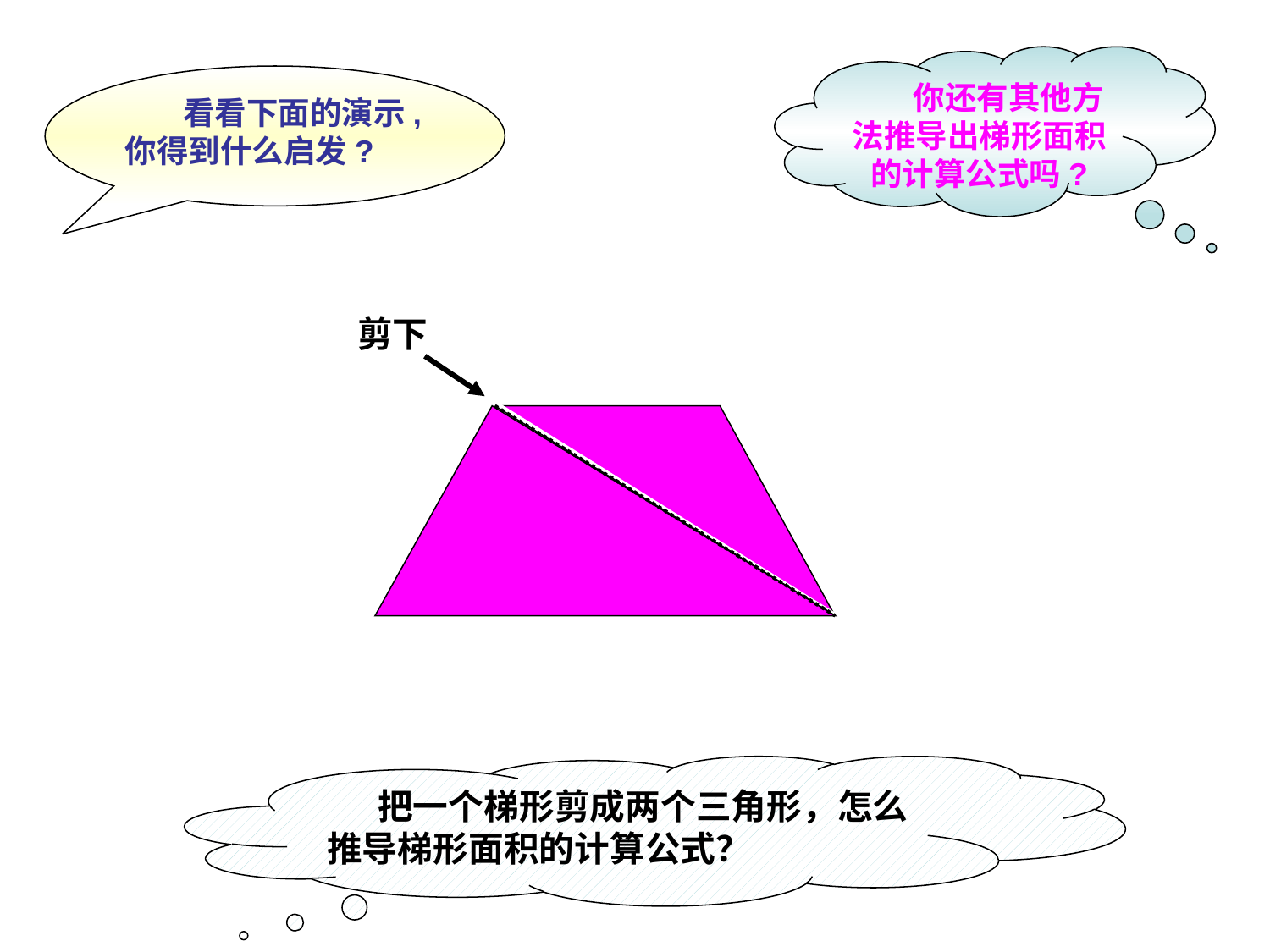

你还有其他方法推导出梯形面积的计算公式吗?
       看看下面的演示,你得到什么启发?
剪下

      把一个梯形剪成两个三角形，怎么推导梯形面积的计算公式？